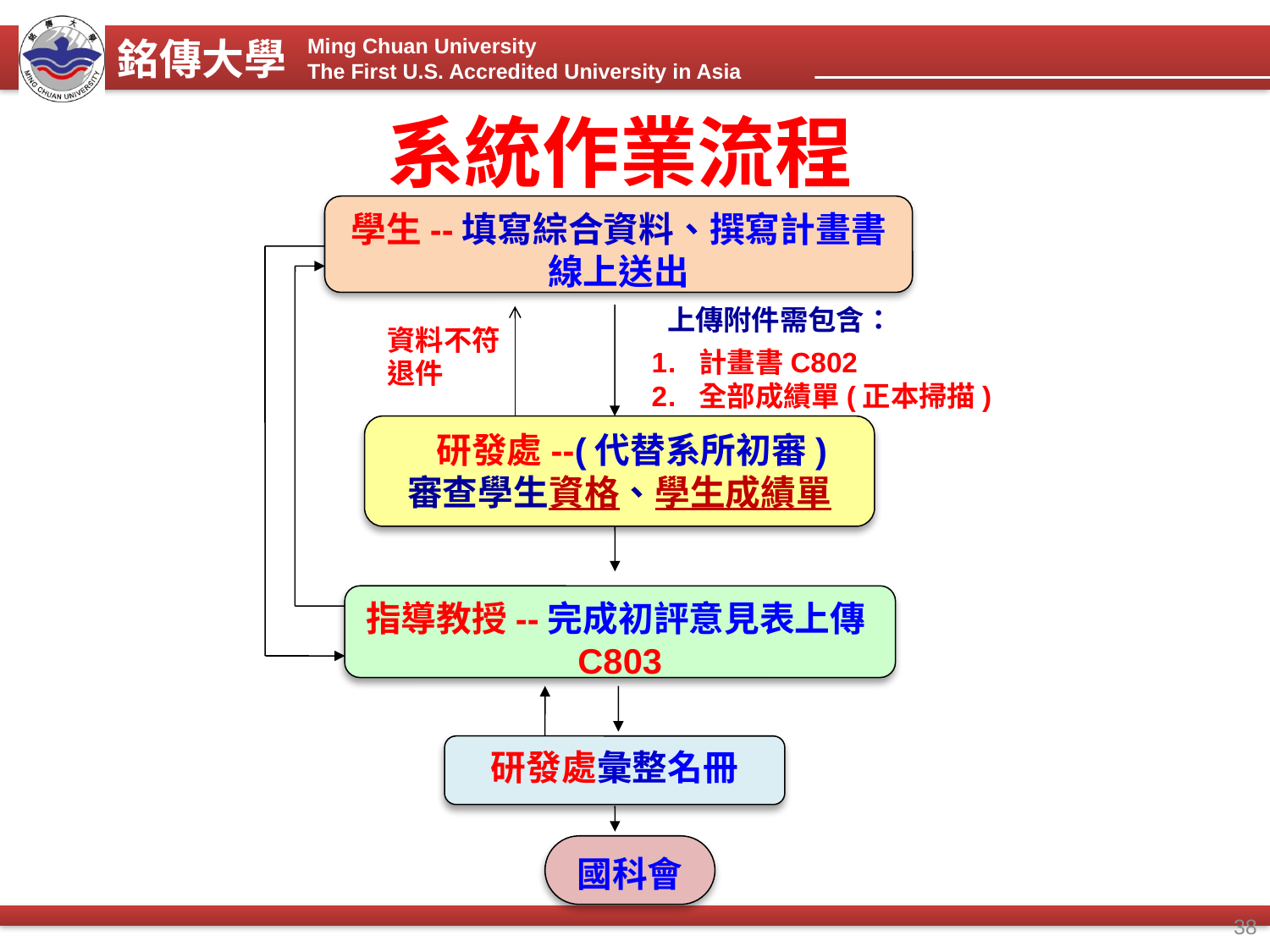

系統作業流程

學生--填寫綜合資料、撰寫計畫書線上送出

計畫書C802
全部成績單(正本掃描)
  研發處--(代替系所初審)
審查學生資格、學生成績單

指導教授--完成初評意見表上傳C803

研發處彙整名冊

上傳附件需包含：
資料不符
退件

國科會
38